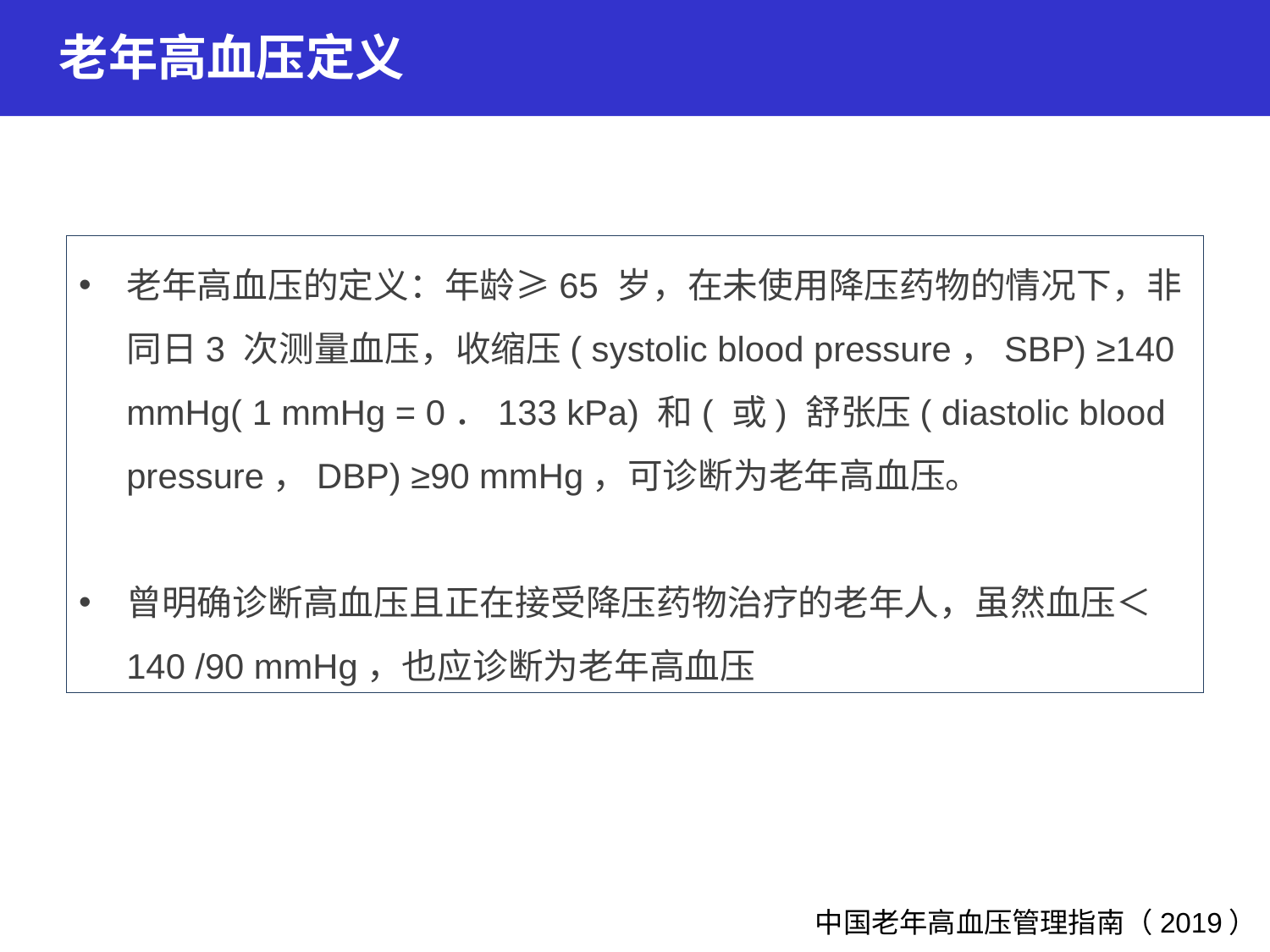

老年高血压定义
老年高血压的定义：年龄≥65 岁，在未使用降压药物的情况下，非同日3 次测量血压，收缩压( systolic blood pressure，SBP) ≥140 mmHg( 1 mmHg = 0．133 kPa) 和( 或) 舒张压( diastolic blood pressure，DBP) ≥90 mmHg，可诊断为老年高血压。

曾明确诊断高血压且正在接受降压药物治疗的老年人，虽然血压＜140 /90 mmHg，也应诊断为老年高血压
中国老年高血压管理指南（2019）